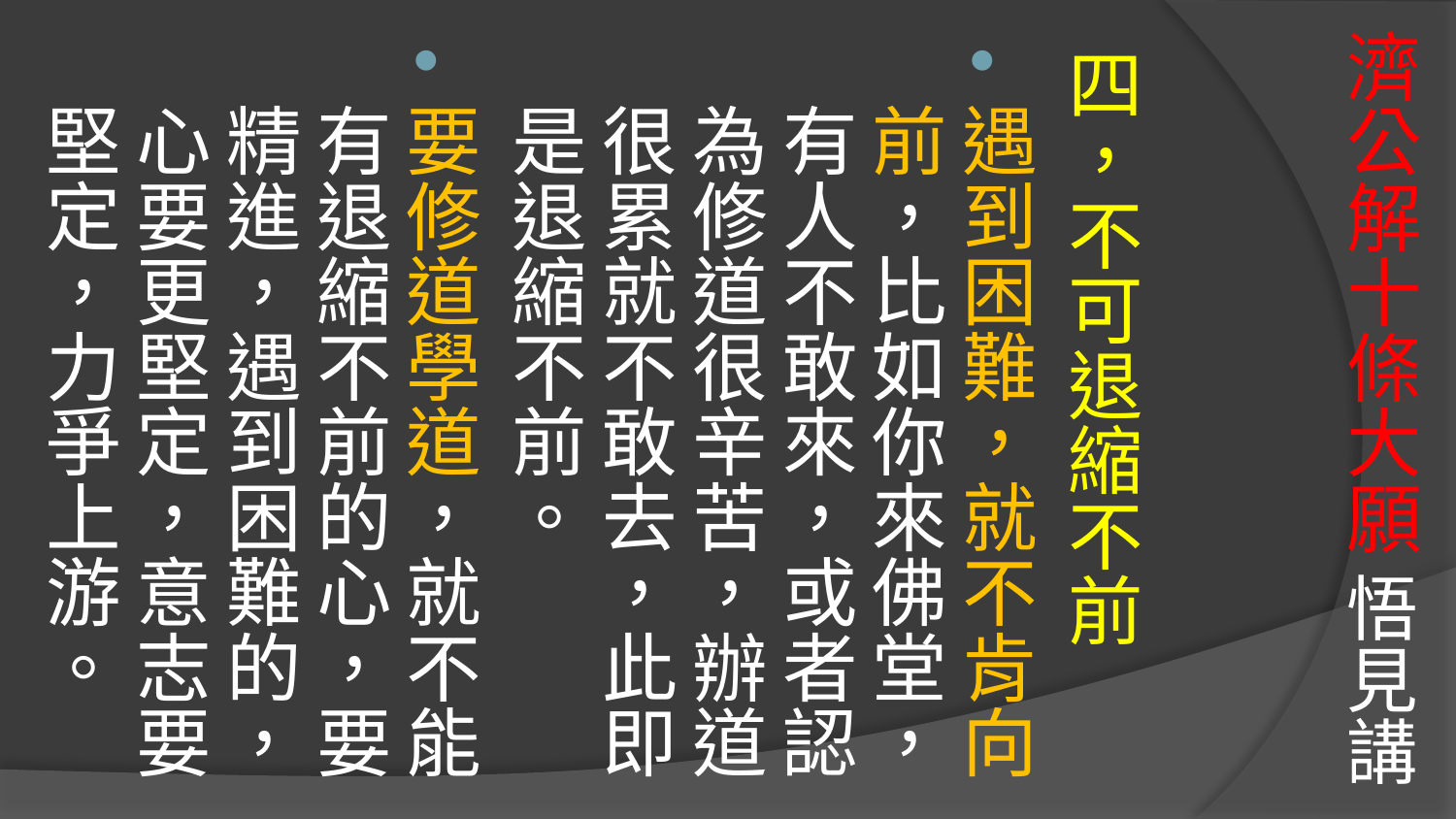

# 濟公解十條大願 悟見講
四，不可退縮不前
遇到困難，就不肯向前，比如你來佛堂，有人不敢來，或者認為修道很辛苦，辦道很累就不敢去，此即是退縮不前。
要修道學道，就不能有退縮不前的心，要精進，遇到困難的，心要更堅定，意志要堅定，力爭上游。